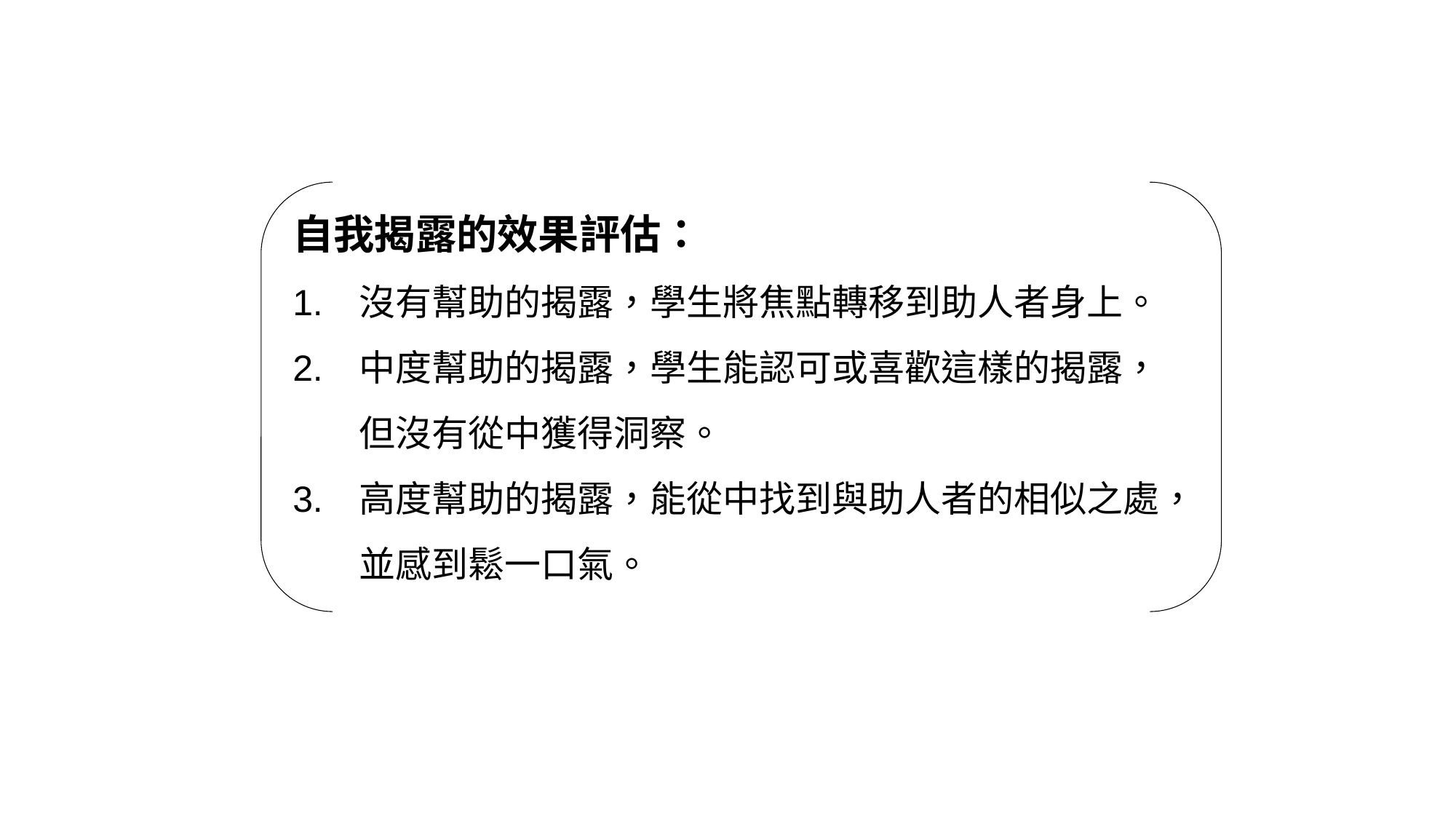

自我揭露的效果評估：
沒有幫助的揭露，學生將焦點轉移到助人者身上。
中度幫助的揭露，學生能認可或喜歡這樣的揭露，但沒有從中獲得洞察。
高度幫助的揭露，能從中找到與助人者的相似之處，並感到鬆一口氣。